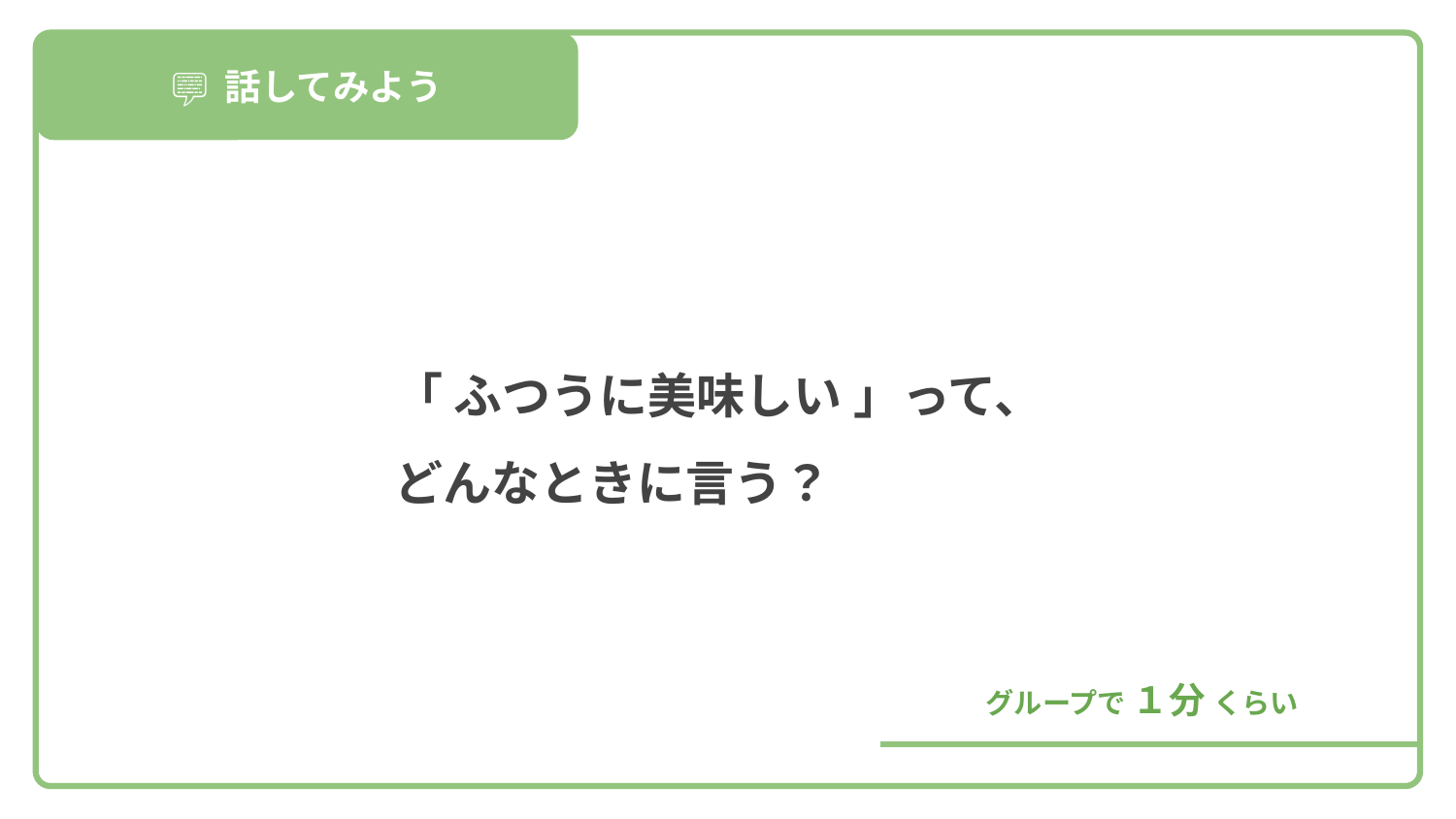

💬 話してみよう
「 ふつうに美味しい 」って、
どんなときに言う？
グループで １分 くらい